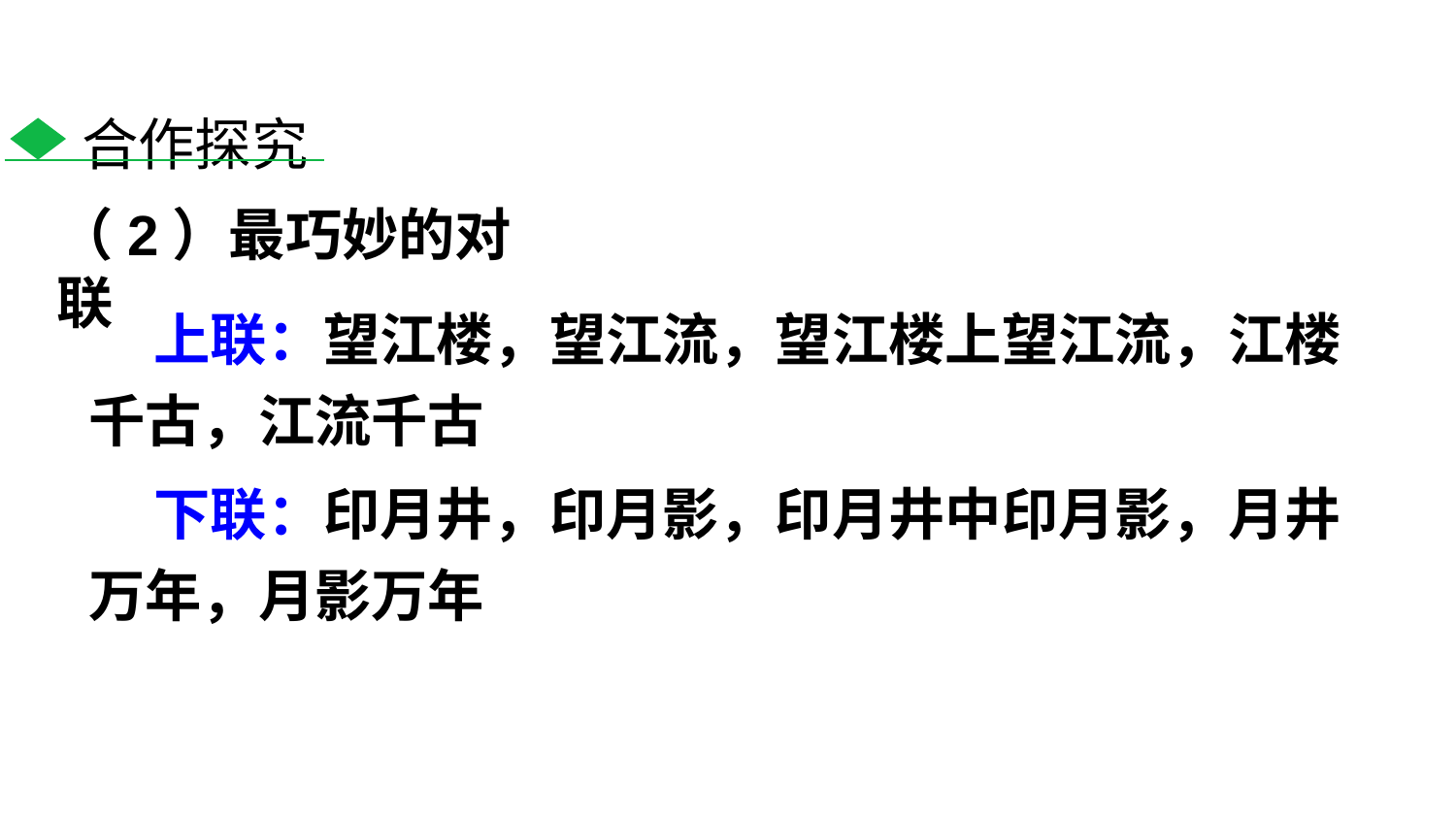

合作探究

（2）最巧妙的对联
    上联：望江楼，望江流，望江楼上望江流，江楼千古，江流千古
    下联：印月井，印月影，印月井中印月影，月井万年，月影万年